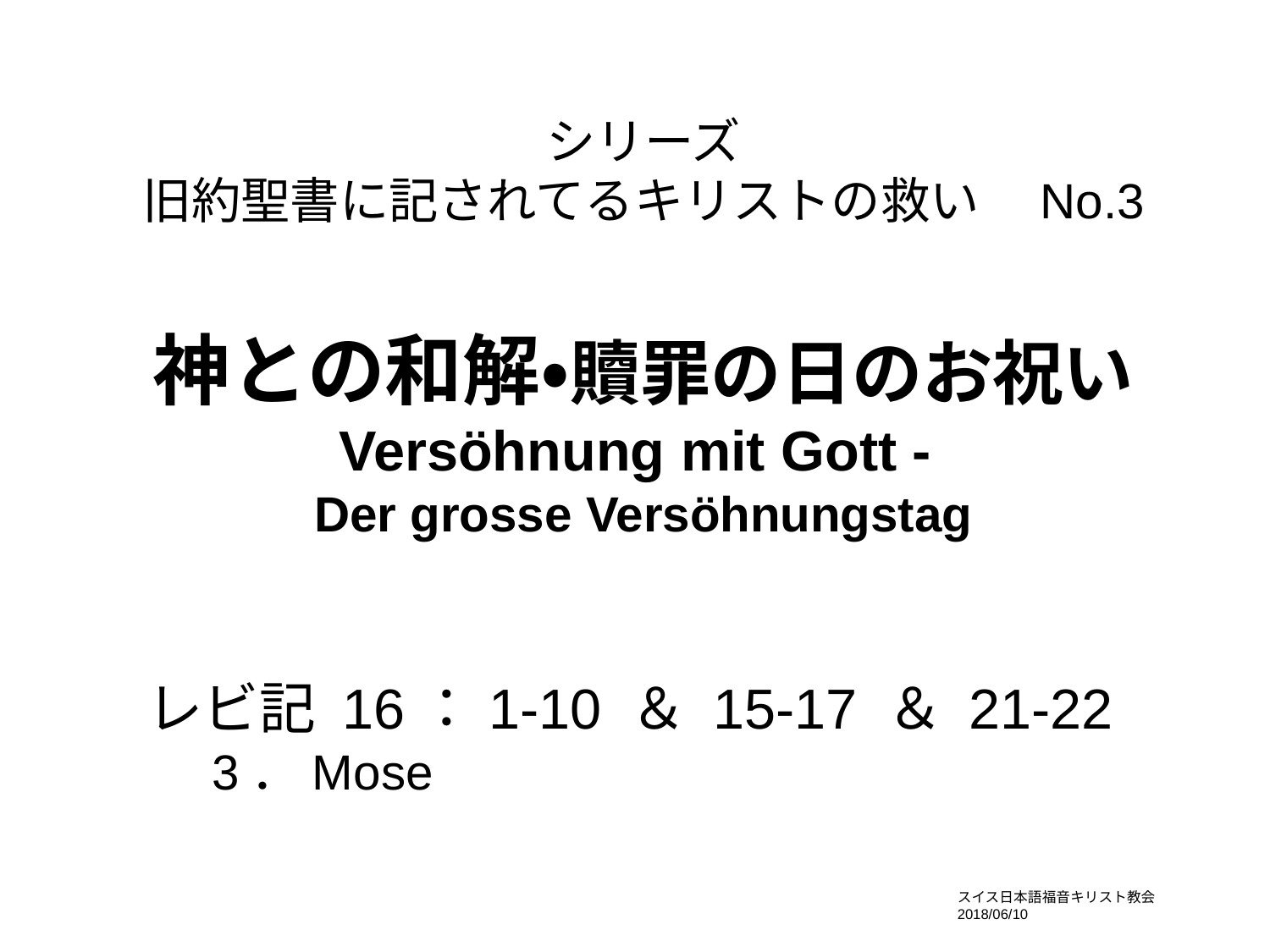

# シリーズ 旧約聖書に記されてるキリストの救い　No.3 神との和解・贖罪の日のお祝い Versöhnung mit Gott - Der grosse Versöhnungstag

レビ記 16：1-10 ＆ 15-17 ＆ 21-22
	  3．Mose
スイス日本語福音キリスト教会　2018/06/10